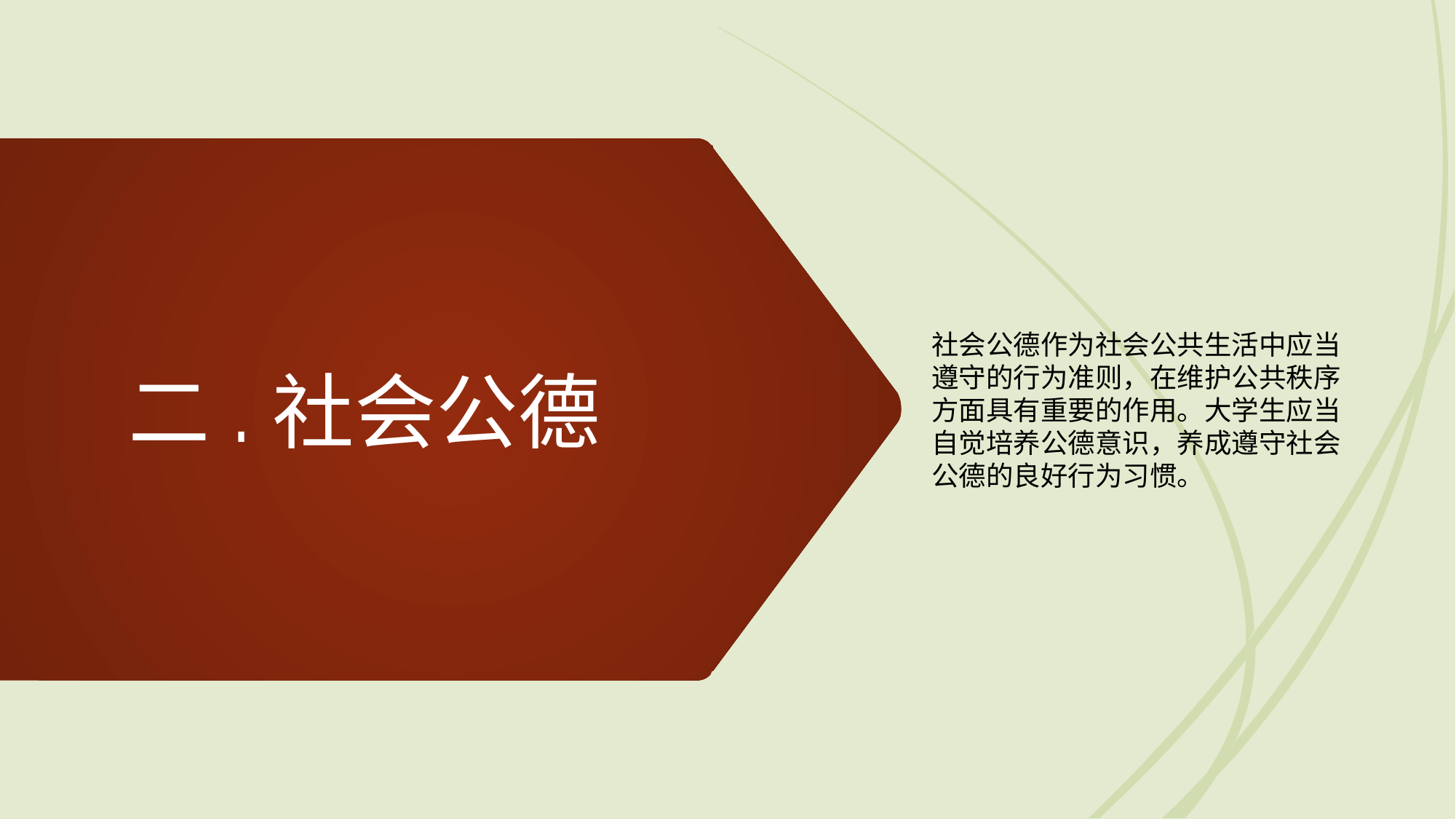

社会公德作为社会公共生活中应当遵守的行为准则，在维护公共秩序方面具有重要的作用。大学生应当自觉培养公德意识，养成遵守社会公德的良好行为习惯。

# 二.社会公德